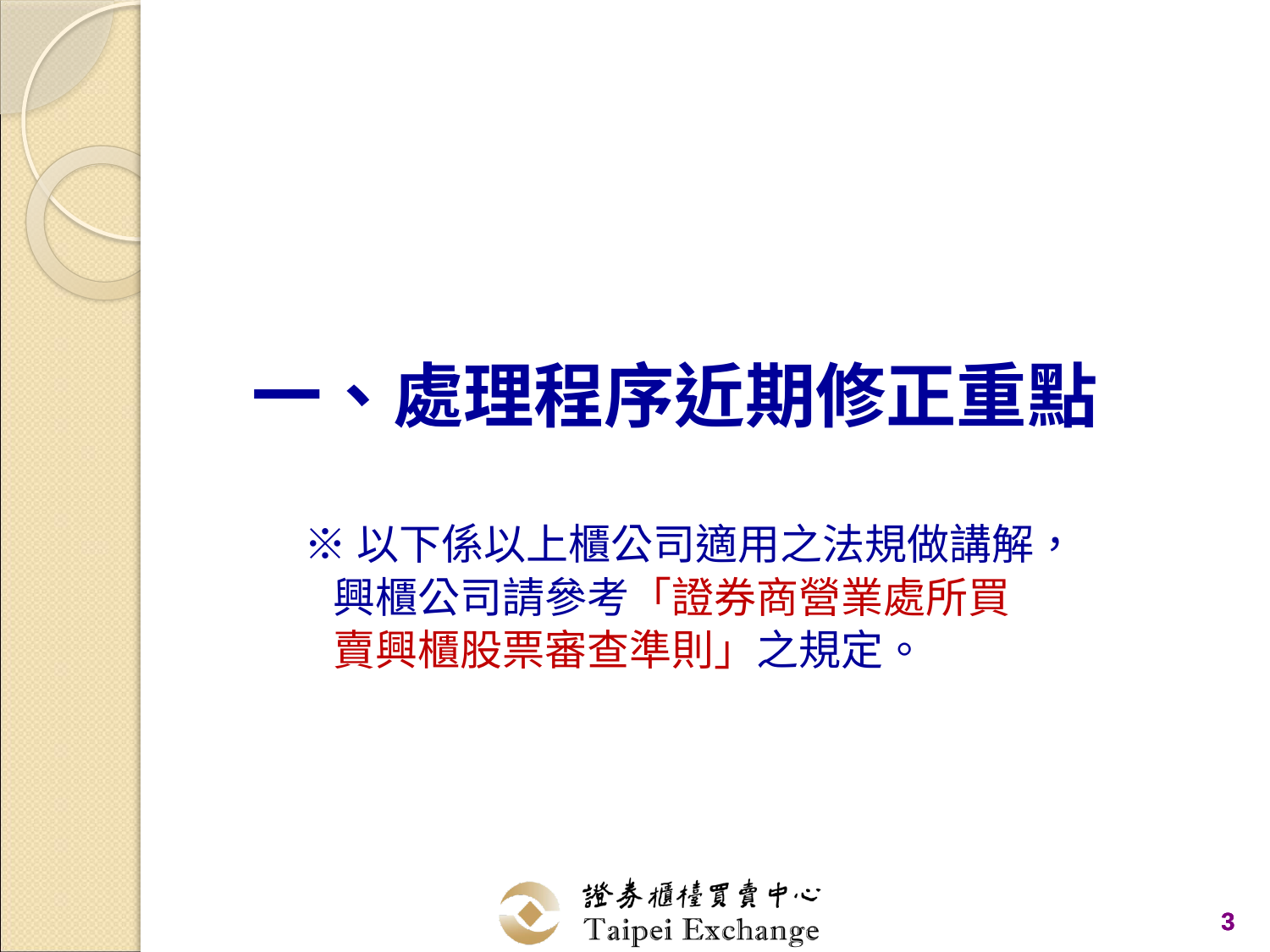

#
一、處理程序近期修正重點

       ※以下係以上櫃公司適用之法規做講解，
         興櫃公司請參考「證券商營業處所買
         賣興櫃股票審查準則」之規定。

3
3
3